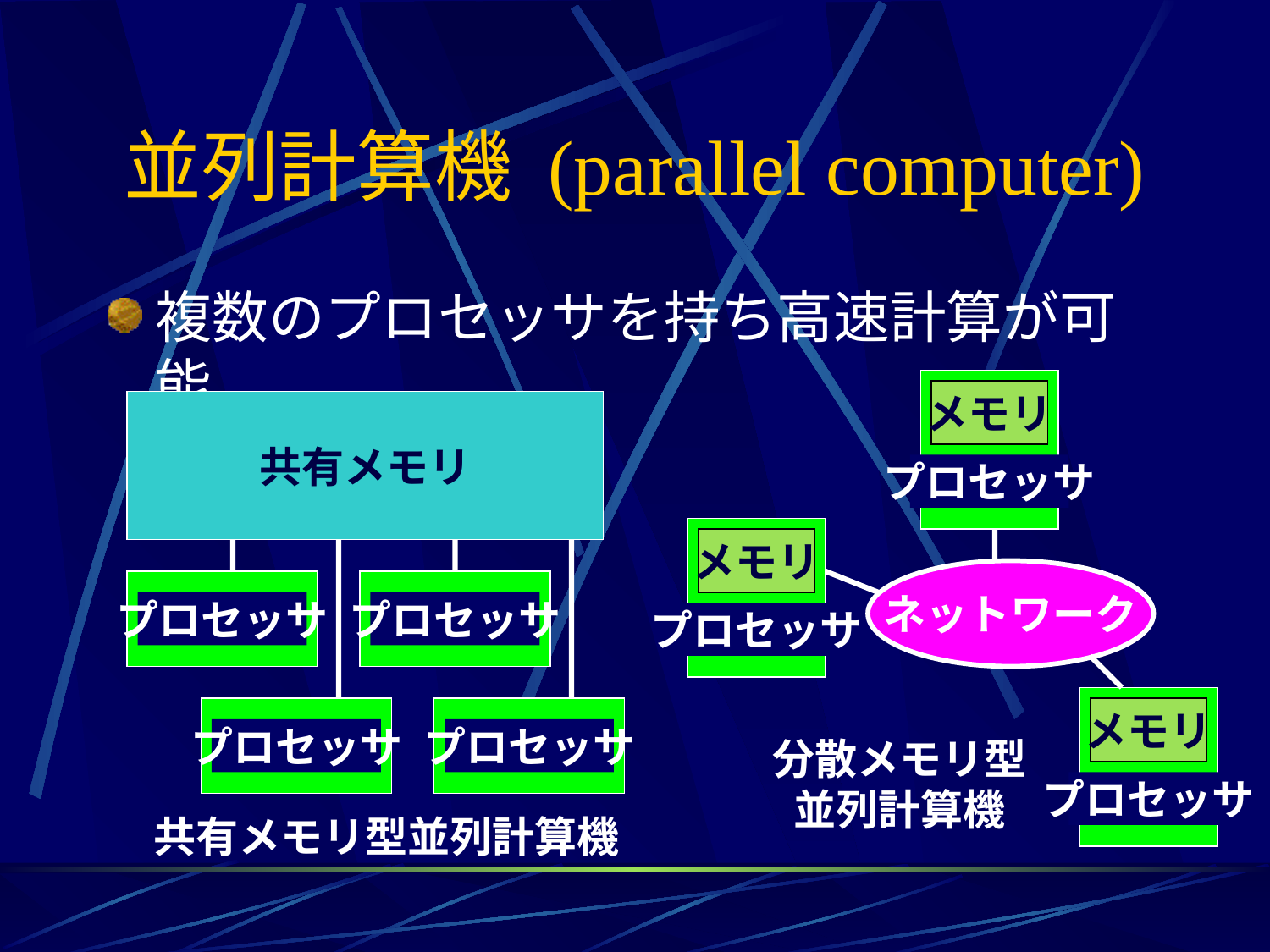

# 並列計算機 (parallel computer)
複数のプロセッサを持ち高速計算が可能

メモリ
プロセッサ

メモリ
プロセッサ

ネットワーク

メモリ
プロセッサ
共有メモリ

プロセッサ

プロセッサ

プロセッサ

プロセッサ
分散メモリ型
並列計算機
共有メモリ型並列計算機